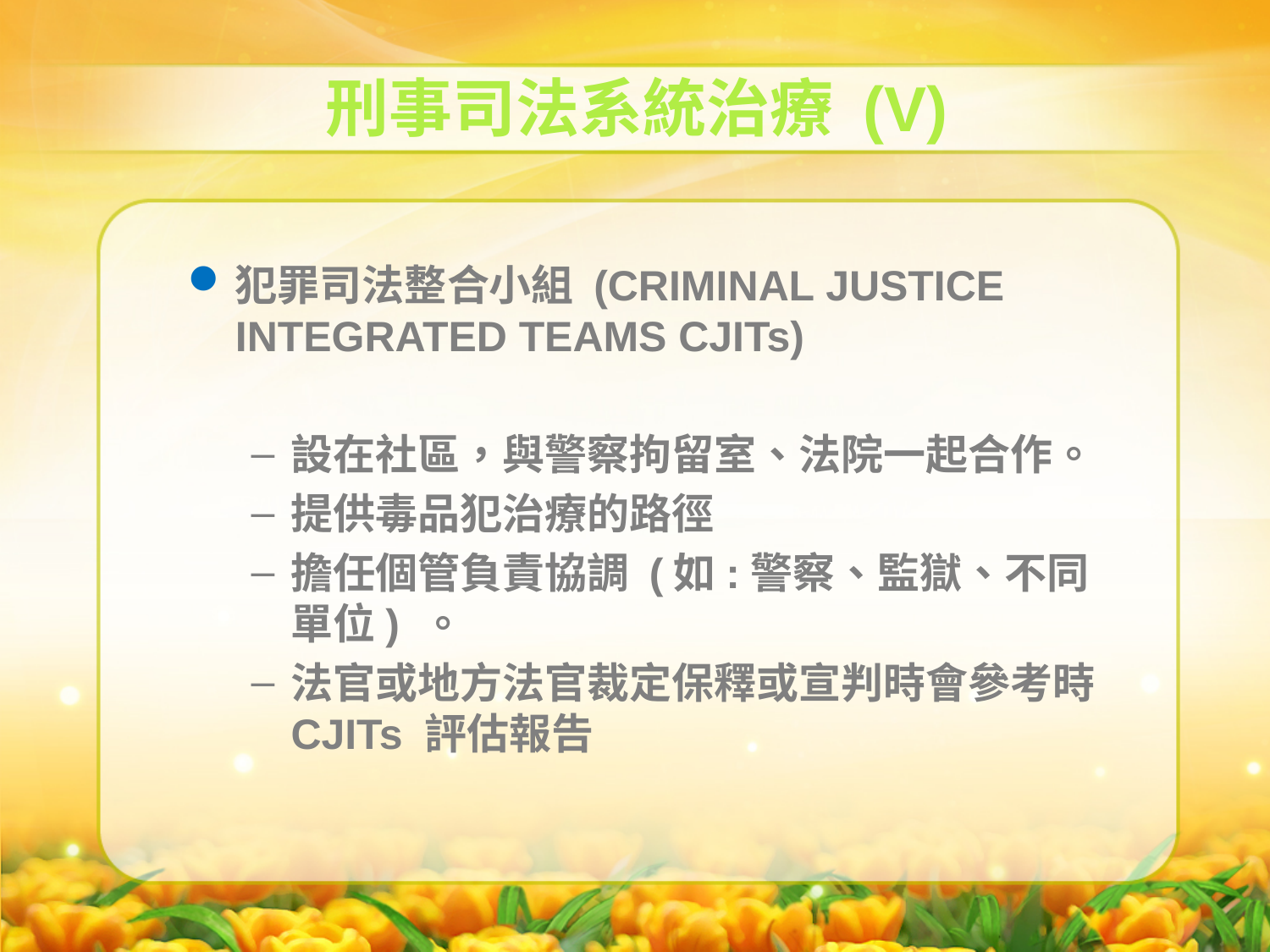

刑事司法系統治療 (V)
犯罪司法整合小組 (CRIMINAL JUSTICE INTEGRATED TEAMS CJITs)

設在社區，與警察拘留室、法院一起合作。
提供毒品犯治療的路徑
擔任個管負責協調 (如:警察、監獄、不同單位) 。
法官或地方法官裁定保釋或宣判時會參考時CJITs 評估報告